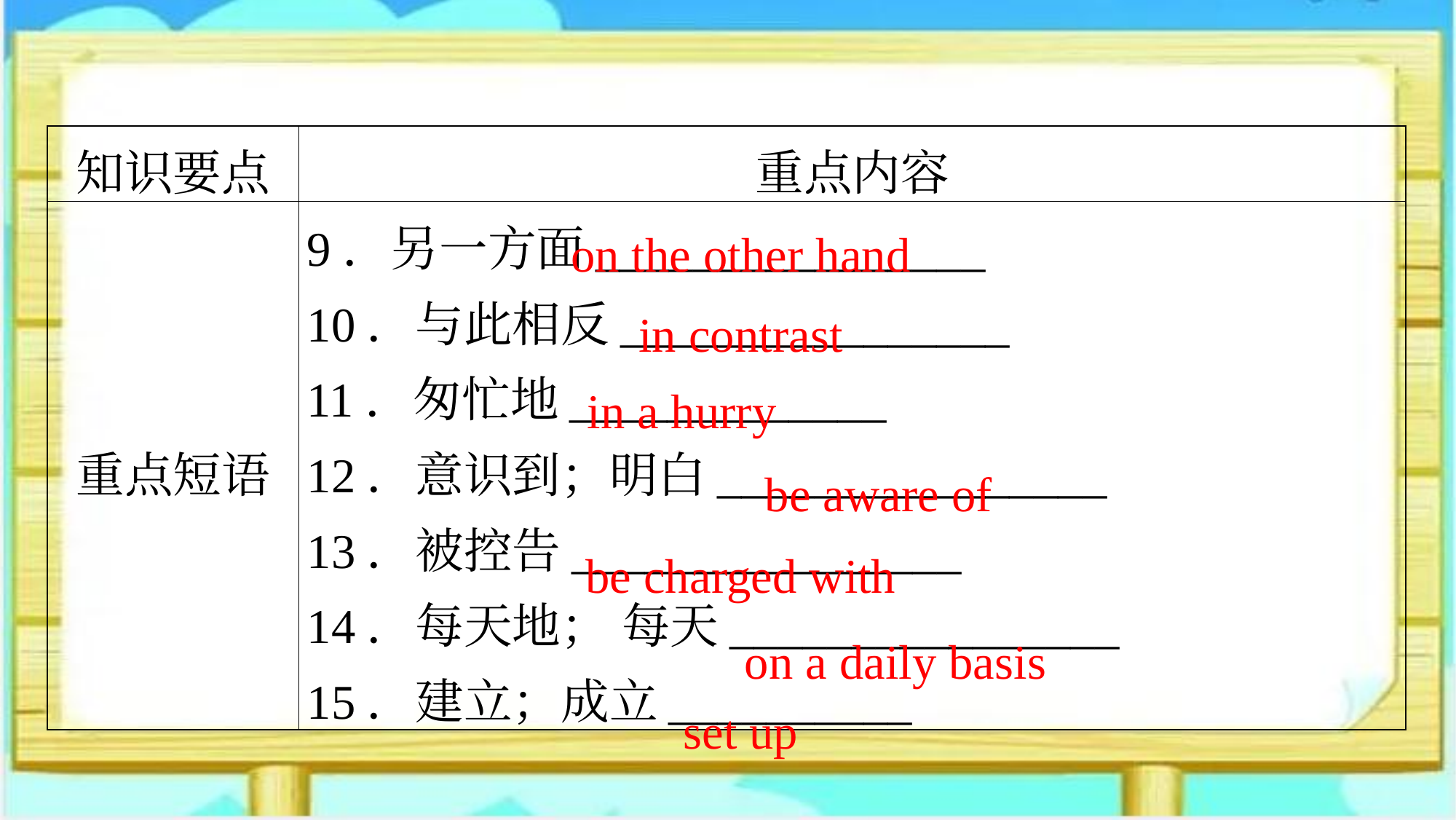

| 知识要点 | 重点内容 |
| --- | --- |
| 重点短语 | 9．另一方面\_\_\_\_\_\_\_\_\_\_\_\_\_\_\_\_ 10．与此相反\_\_\_\_\_\_\_\_\_\_\_\_\_\_\_\_ 11．匆忙地\_\_\_\_\_\_\_\_\_\_\_\_\_ 12．意识到；明白\_\_\_\_\_\_\_\_\_\_\_\_\_\_\_\_ 13．被控告\_\_\_\_\_\_\_\_\_\_\_\_\_\_\_\_ 14．每天地； 每天\_\_\_\_\_\_\_\_\_\_\_\_\_\_\_\_ 15．建立；成立\_\_\_\_\_\_\_\_\_\_ |
on the other hand
in contrast
in a hurry
be aware of
be charged with
on a daily basis
set up